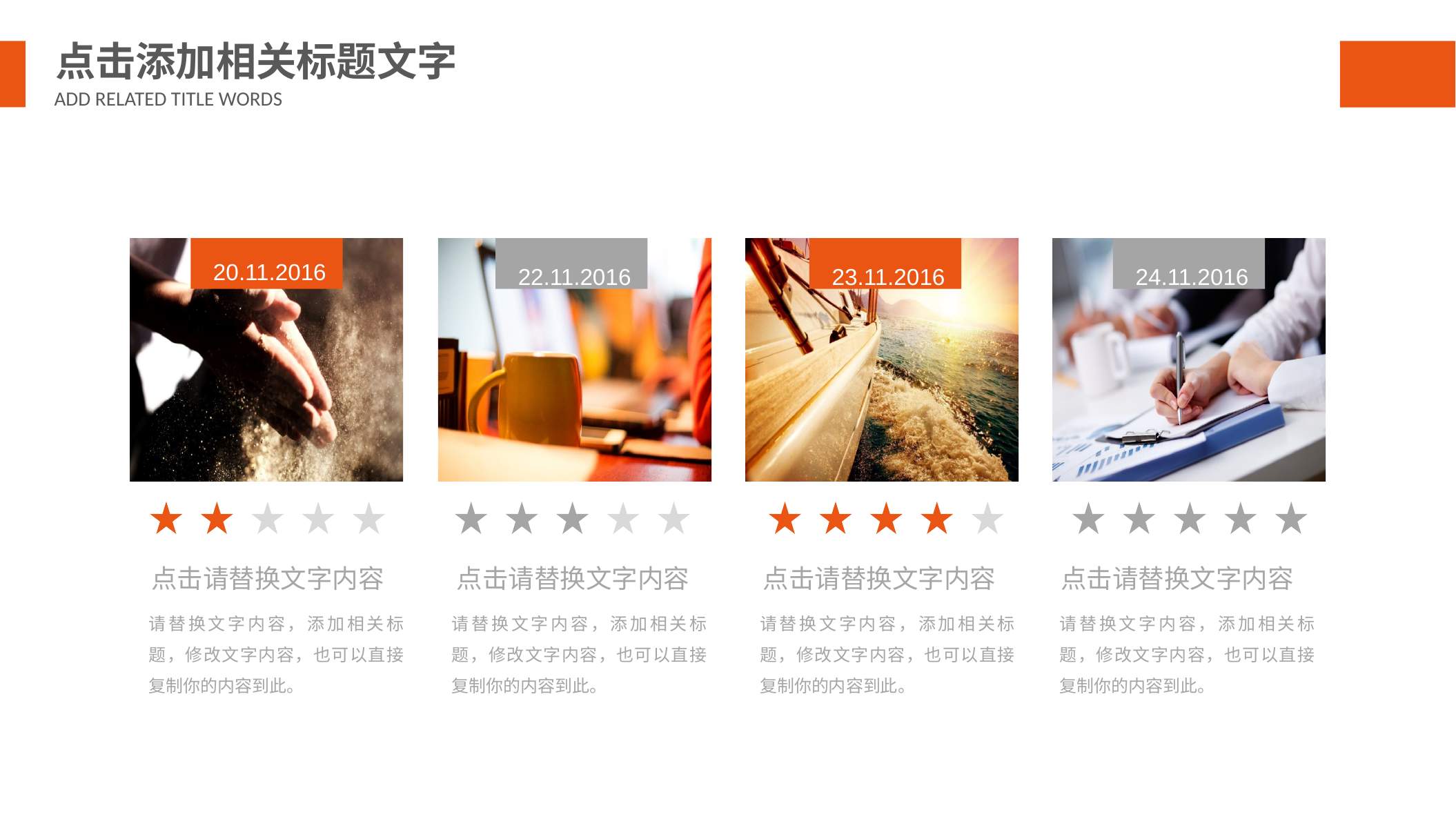

点击添加相关标题文字

ADD RELATED TITLE WORDS

20.11.2016

点击请替换文字内容
请替换文字内容，添加相关标题，修改文字内容，也可以直接复制你的内容到此。

22.11.2016

点击请替换文字内容
请替换文字内容，添加相关标题，修改文字内容，也可以直接复制你的内容到此。

23.11.2016

点击请替换文字内容
请替换文字内容，添加相关标题，修改文字内容，也可以直接复制你的内容到此。

24.11.2016

点击请替换文字内容
请替换文字内容，添加相关标题，修改文字内容，也可以直接复制你的内容到此。